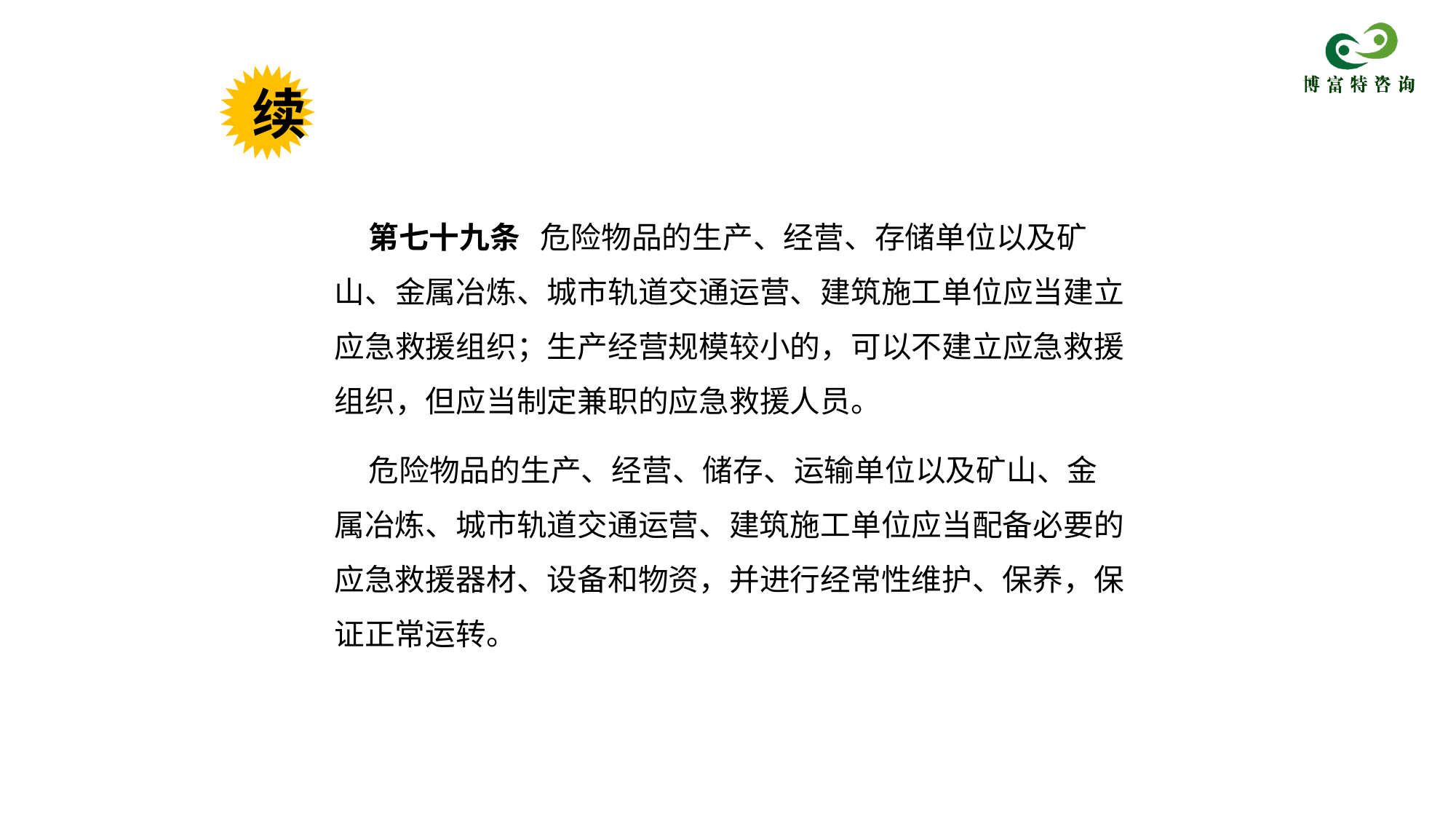

续

    第七十九条   危险物品的生产、经营、存储单位以及矿
山、金属冶炼、城市轨道交通运营、建筑施工单位应当建立
应急救援组织；生产经营规模较小的，可以不建立应急救援
组织，但应当制定兼职的应急救援人员。
    危险物品的生产、经营、储存、运输单位以及矿山、金
属冶炼、城市轨道交通运营、建筑施工单位应当配备必要的
应急救援器材、设备和物资，并进行经常性维护、保养，保
证正常运转。